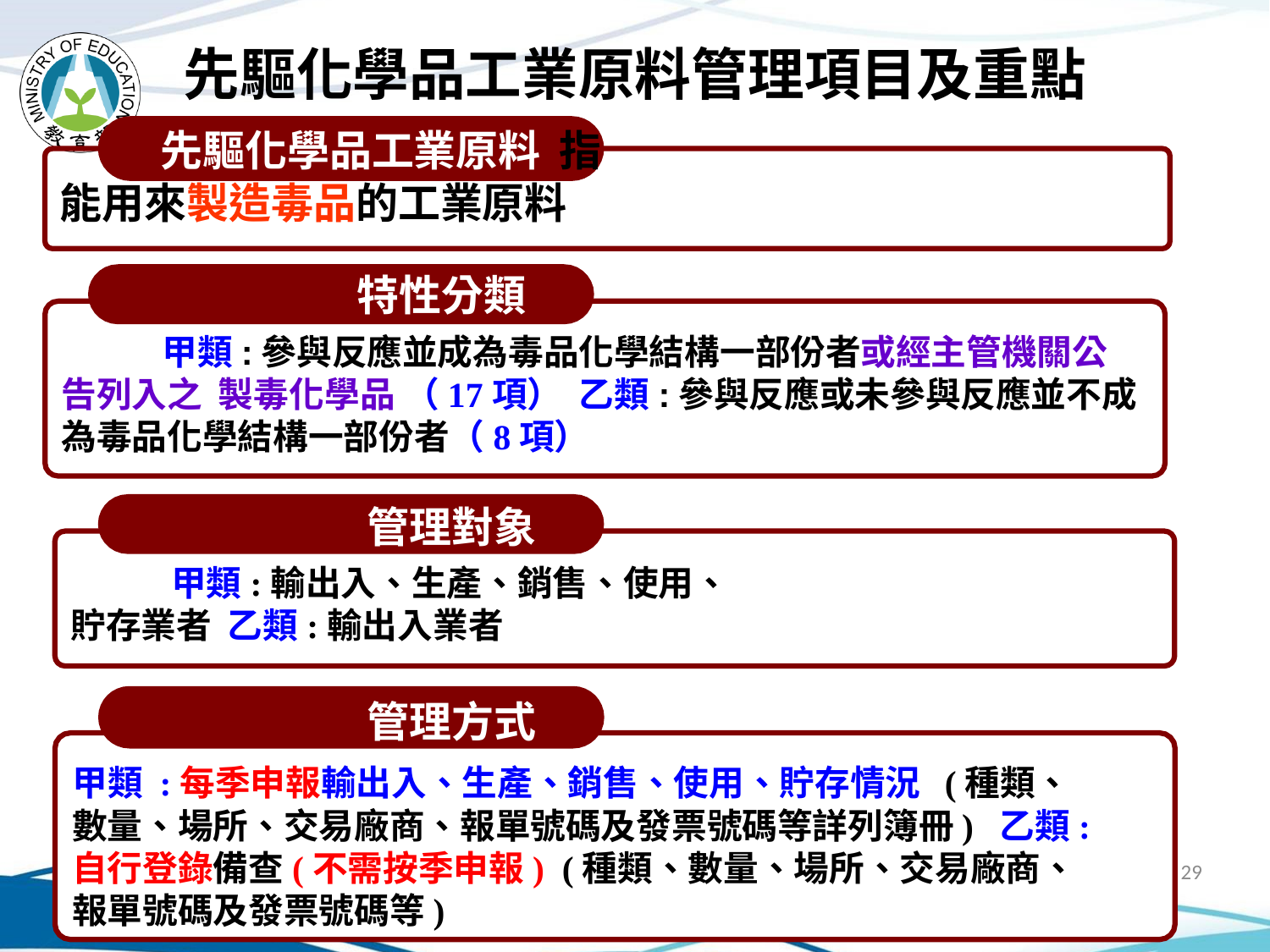

# 先驅化學品工業原料管理項目及重點

先驅化學品工業原料  指能用來製造毒品的工業原料

特性分類
甲類:參與反應並成為毒品化學結構一部份者或經主管機關公告列入之  製毒化學品 （17項）  乙類:參與反應或未參與反應並不成為毒品化學結構一部份者（8項）

管理對象
甲類:輸出入、生產、銷售、使用、貯存業者  乙類:輸出入業者

管理方式

甲類 :每季申報輸出入、生產、銷售、使用、貯存情況  (種類、數量、場所、交易廠商、報單號碼及發票號碼等詳列簿冊)  乙類:自行登錄備查(不需按季申報)  (種類、數量、場所、交易廠商、報單號碼及發票號碼等)
29